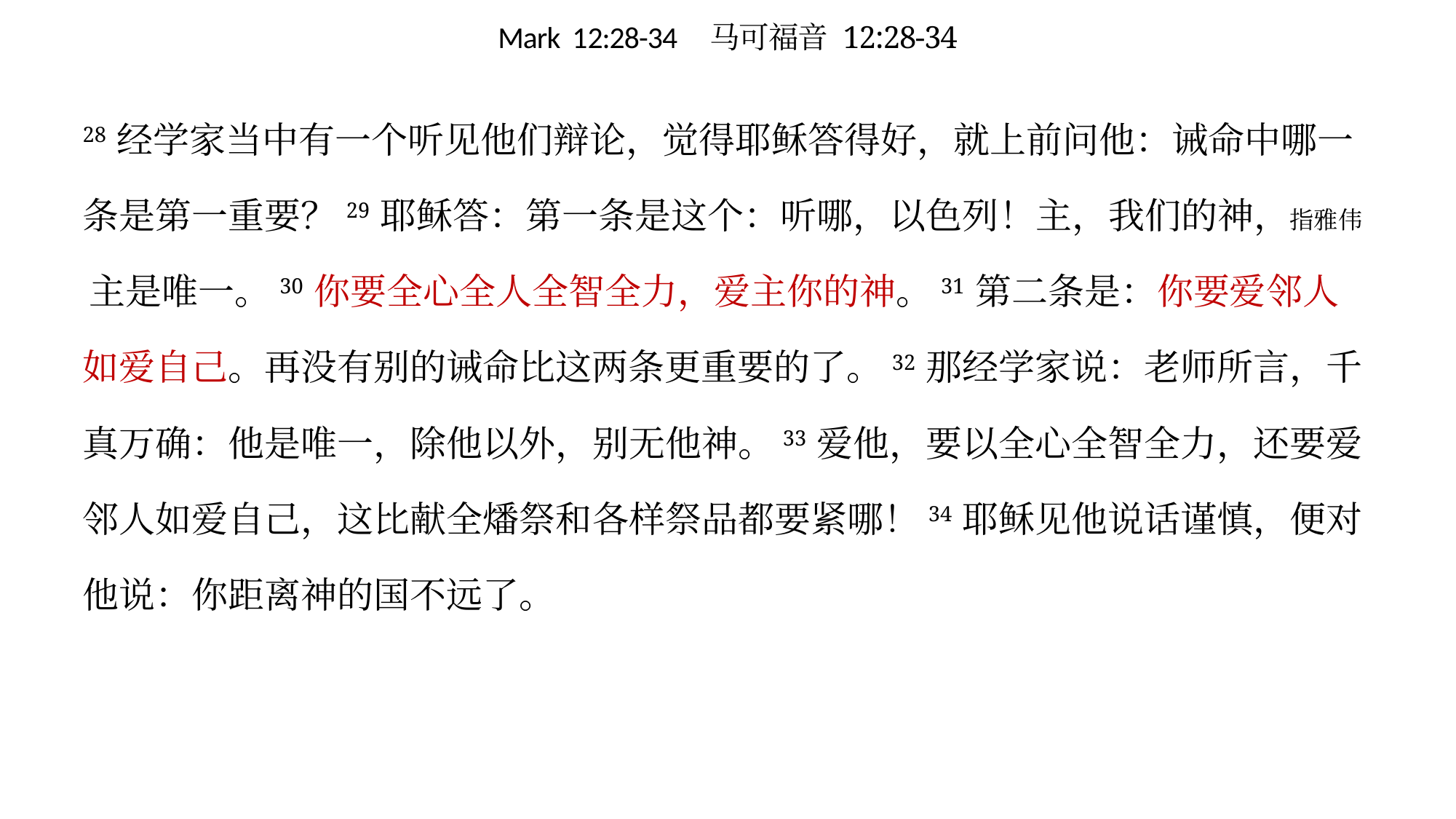

# Mark  12:28-34    马可福音 12:28-34
28 经学家当中有一个听见他们辩论，觉得耶稣答得好，就上前问他：诫命中哪一条是第一重要？29 耶稣答：第一条是这个：听哪，以色列！主，我们的神，指雅伟  主是唯一。30 你要全心全人全智全力，爱主你的神。31 第二条是：你要爱邻人如爱自己。再没有别的诫命比这两条更重要的了。32 那经学家说：老师所言，千真万确：他是唯一，除他以外，别无他神。33 爱他，要以全心全智全力，还要爱邻人如爱自己，这比献全燔祭和各样祭品都要紧哪！34 耶稣见他说话谨慎，便对他说：你距离神的国不远了。